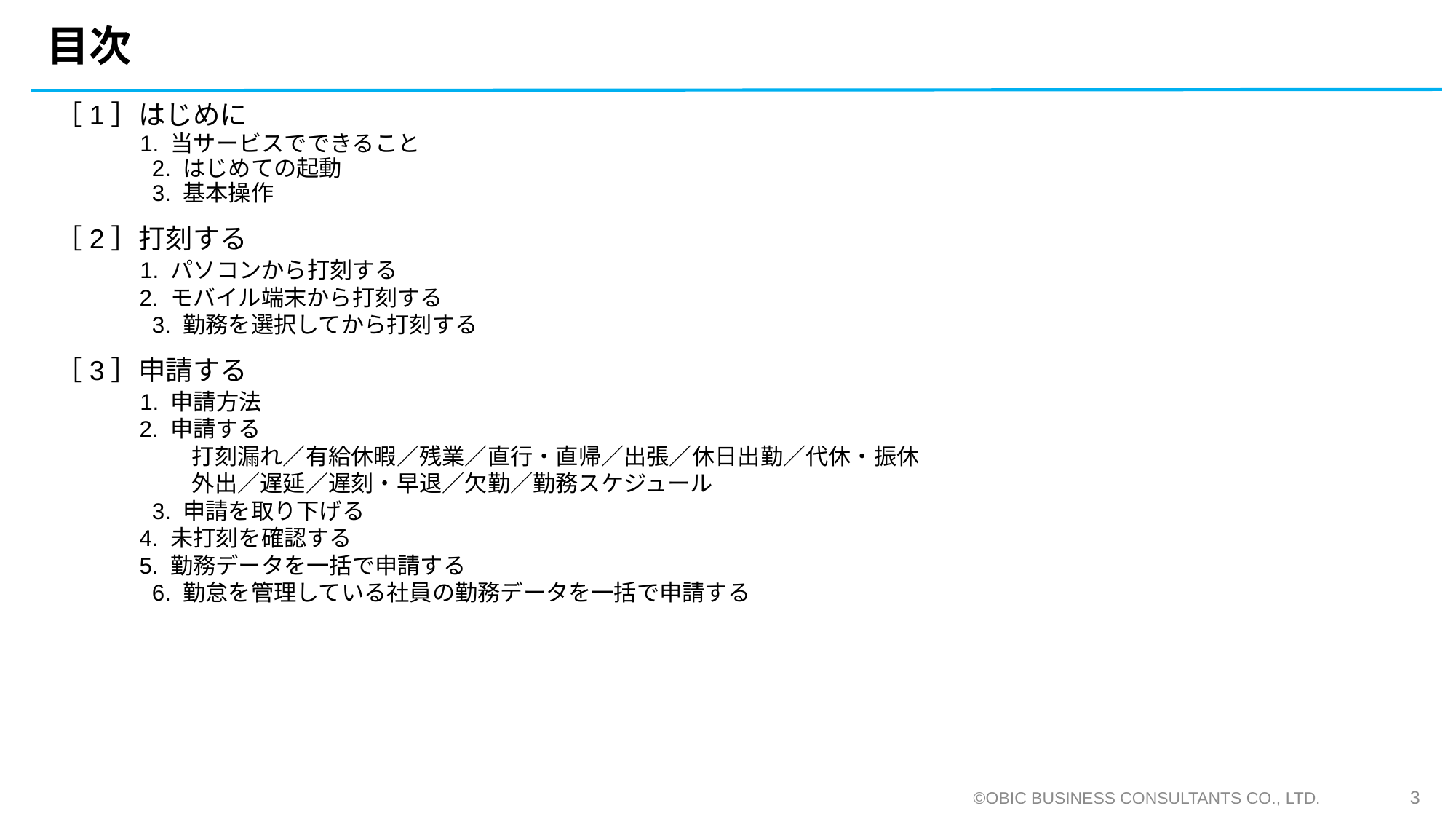

# 目次
［1］はじめに
 　　　 1. 当サービスでできること
　　　　2. はじめての起動
　　　　3. 基本操作
［2］打刻する
 　　　 1. パソコンから打刻する
 　　　 2. モバイル端末から打刻する
　　　　3. 勤務を選択してから打刻する
［3］申請する
 　　　 1. 申請方法
 　　　 2. 申請する
　　　　　　打刻漏れ／有給休暇／残業／直行・直帰／出張／休日出勤／代休・振休　
　　　　　　外出／遅延／遅刻・早退／欠勤／勤務スケジュール
　　　　3. 申請を取り下げる
 　　　 4. 未打刻を確認する
 　　　 5. 勤務データを一括で申請する
　　　　6. 勤怠を管理している社員の勤務データを一括で申請する

©OBIC BUSINESS CONSULTANTS CO., LTD.
3